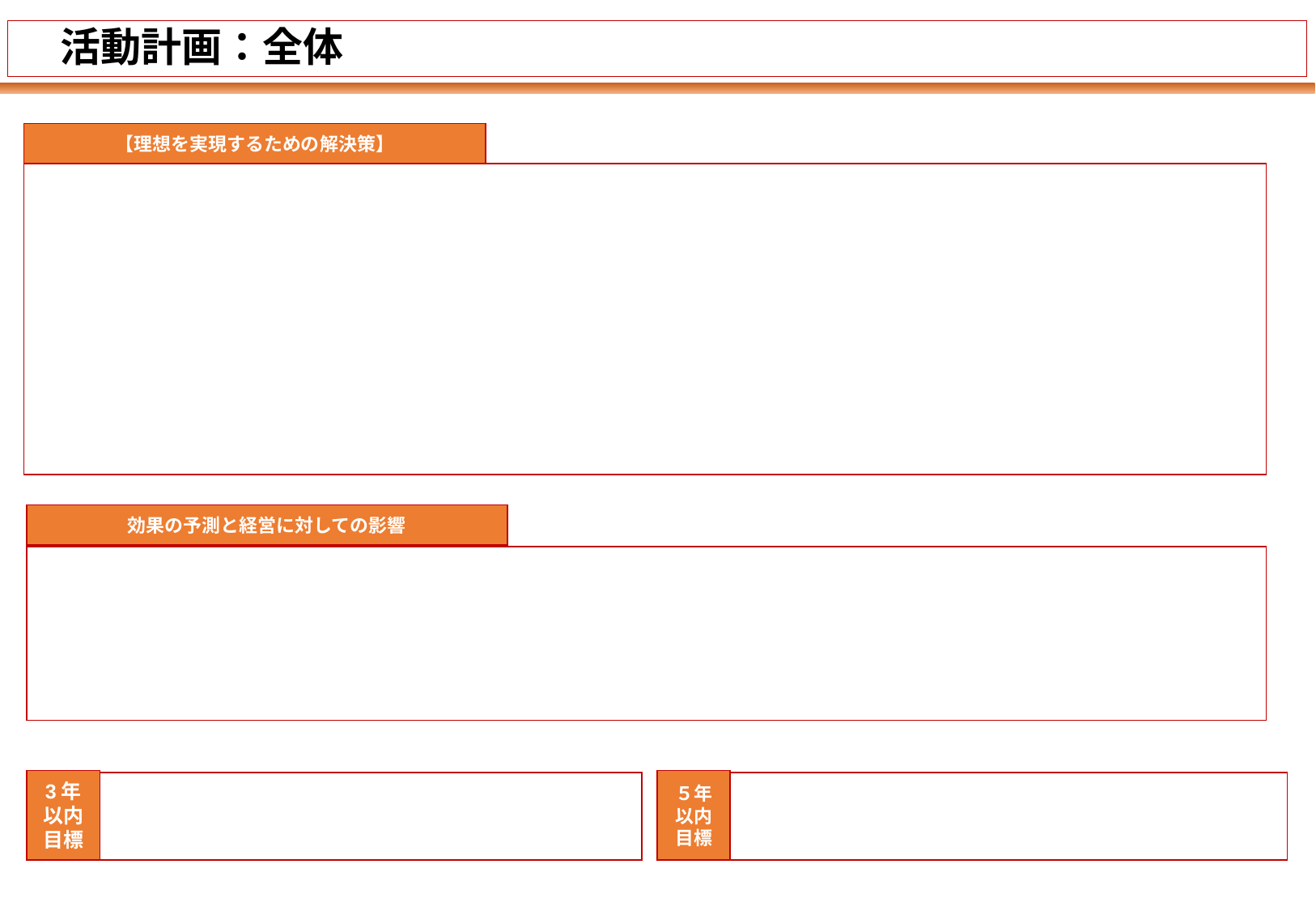

# 活動計画：全体

【理想を実現するための解決策】

効果の予測と経営に対しての影響

3年以内
目標
５年以内
目標